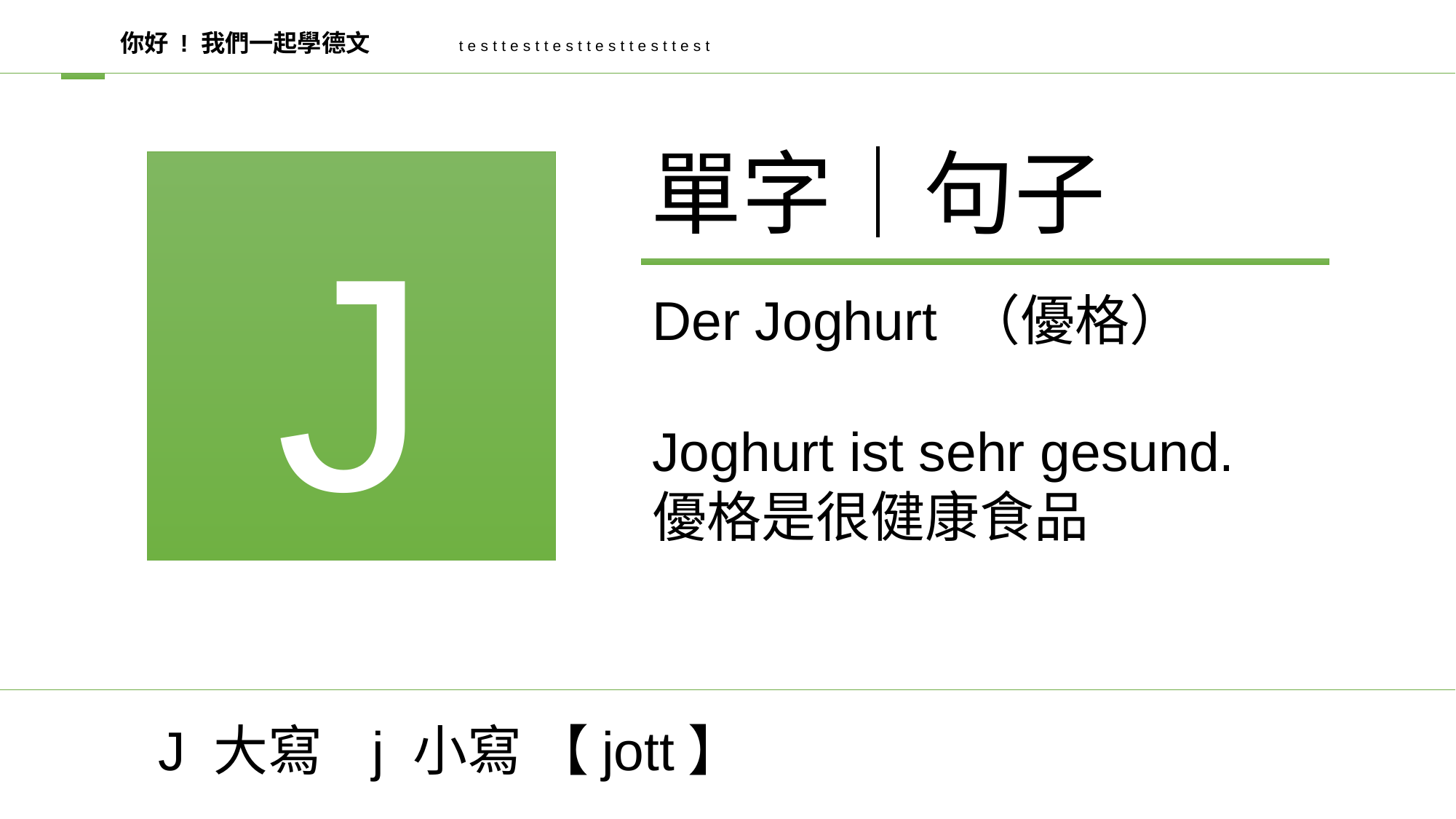

你好 ! 我們一起學德文
testtesttesttesttesttest

單字│句子

J

Der Joghurt （優格）

Joghurt ist sehr gesund.
優格是很健康食品

J 大寫   j 小寫 【jott】